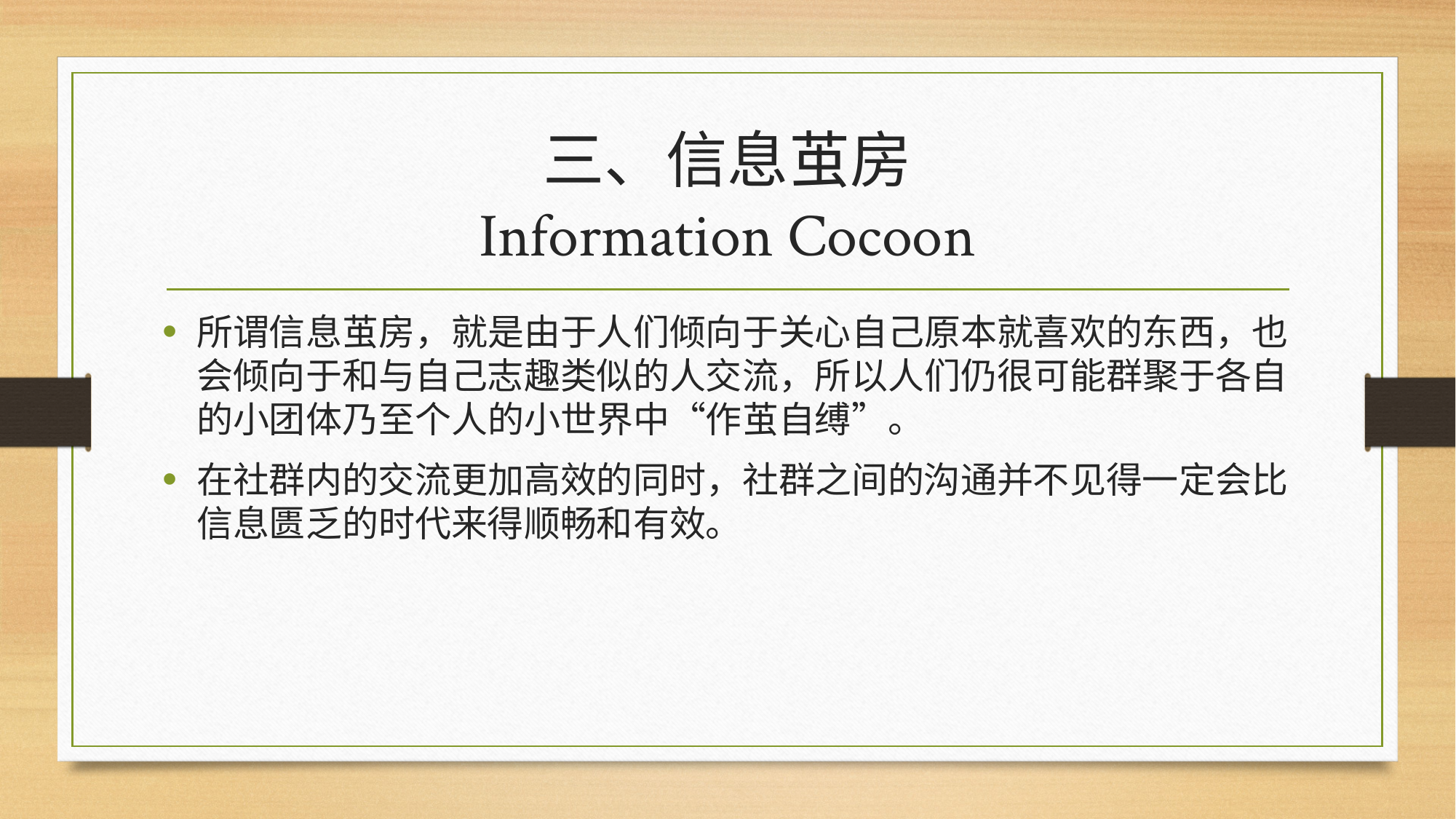

# 三、信息茧房 Information Cocoon
所谓信息茧房，就是由于人们倾向于关心自己原本就喜欢的东西，也会倾向于和与自己志趣类似的人交流，所以人们仍很可能群聚于各自的小团体乃至个人的小世界中“作茧自缚”。
在社群内的交流更加高效的同时，社群之间的沟通并不见得一定会比信息匮乏的时代来得顺畅和有效。